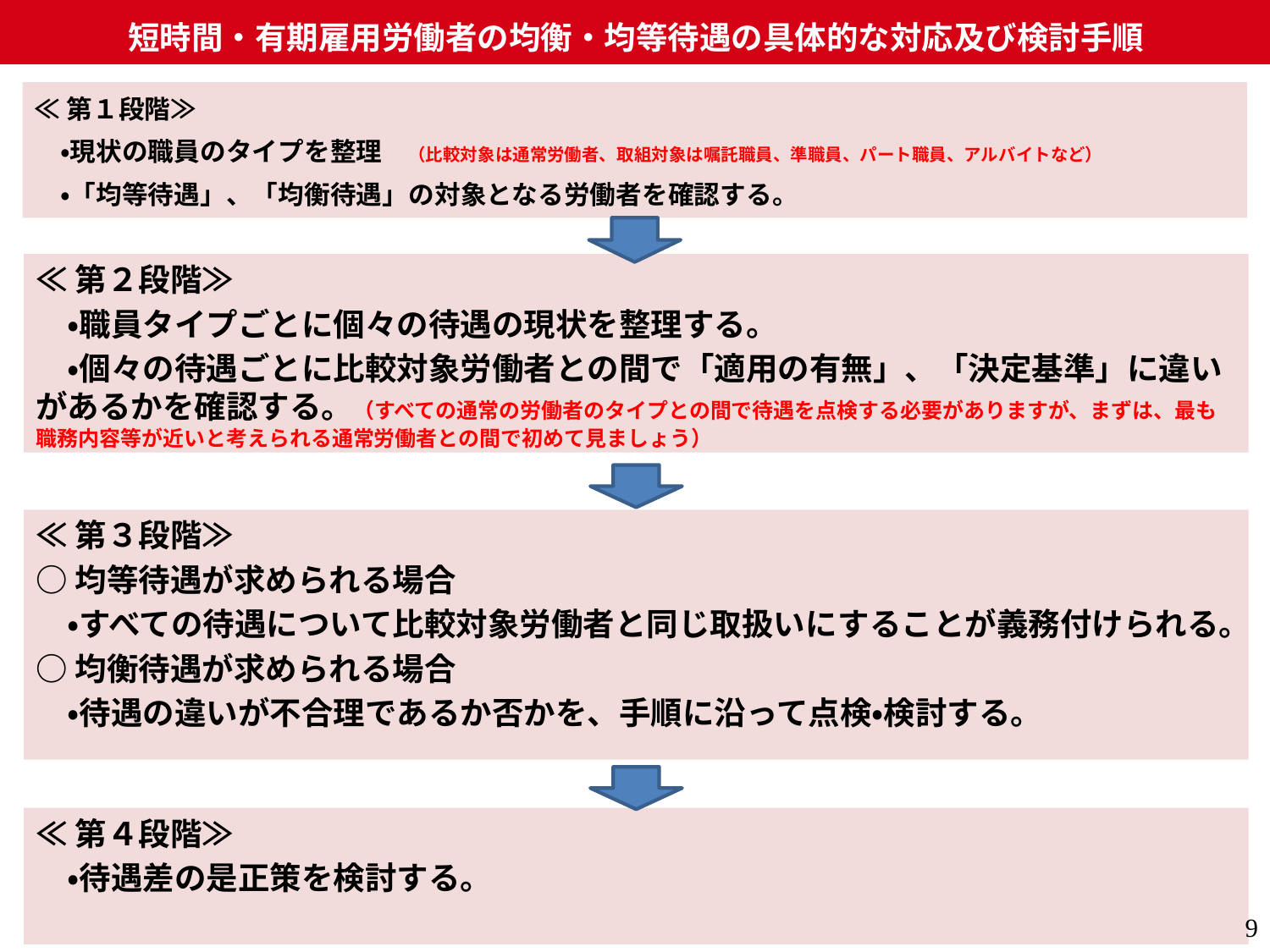

# 短時間・有期雇用労働者の均衡・均等待遇の具体的な対応及び検討手順
≪第１段階≫
　・現状の職員のタイプを整理　（比較対象は通常労働者、取組対象は嘱託職員、準職員、パート職員、アルバイトなど）
　・「均等待遇」、「均衡待遇」の対象となる労働者を確認する。

≪第２段階≫
　・職員タイプごとに個々の待遇の現状を整理する。
　・個々の待遇ごとに比較対象労働者との間で「適用の有無」、「決定基準」に違いがあるかを確認する。（すべての通常の労働者のタイプとの間で待遇を点検する必要がありますが、まずは、最も職務内容等が近いと考えられる通常労働者との間で初めて見ましょう）

≪第３段階≫
○均等待遇が求められる場合
　・すべての待遇について比較対象労働者と同じ取扱いにすることが義務付けられる。
○均衡待遇が求められる場合
　・待遇の違いが不合理であるか否かを、手順に沿って点検・検討する。

≪第４段階≫
　・待遇差の是正策を検討する。
9